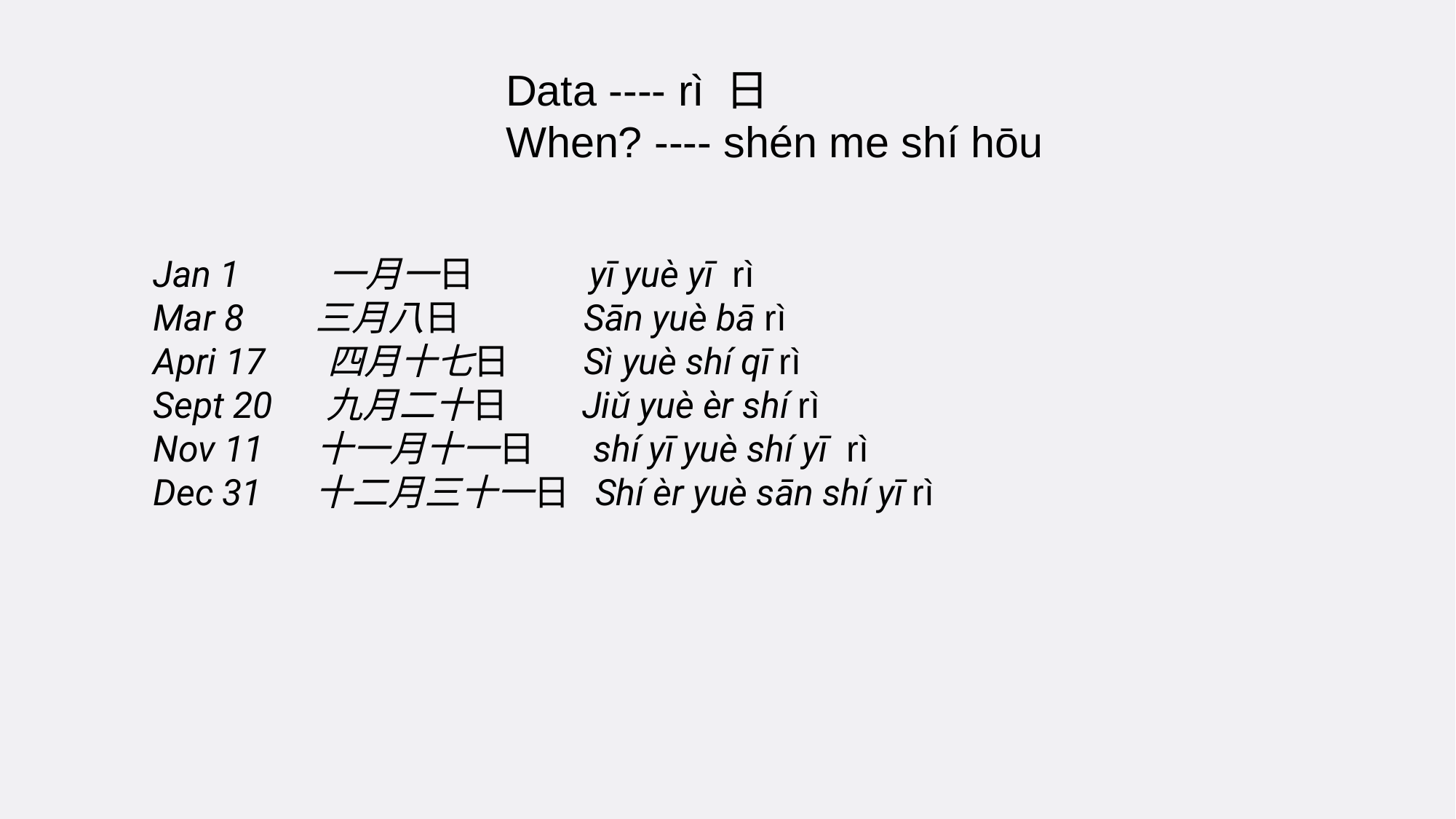

# Data ---- rì 日 When? ---- shén me shí hōu
Jan 1         一月一日             yī yuè yī  rì
Mar 8       三月八日              Sān yuè bā rì
Apri 17      四月十七日        Sì yuè shí qī rì
Sept 20     九月二十日        Jiǔ yuè èr shí rì
Nov 11     十一月十一日      shí yī yuè shí yī  rì
Dec 31     十二月三十一日  Shí èr yuè sān shí yī rì